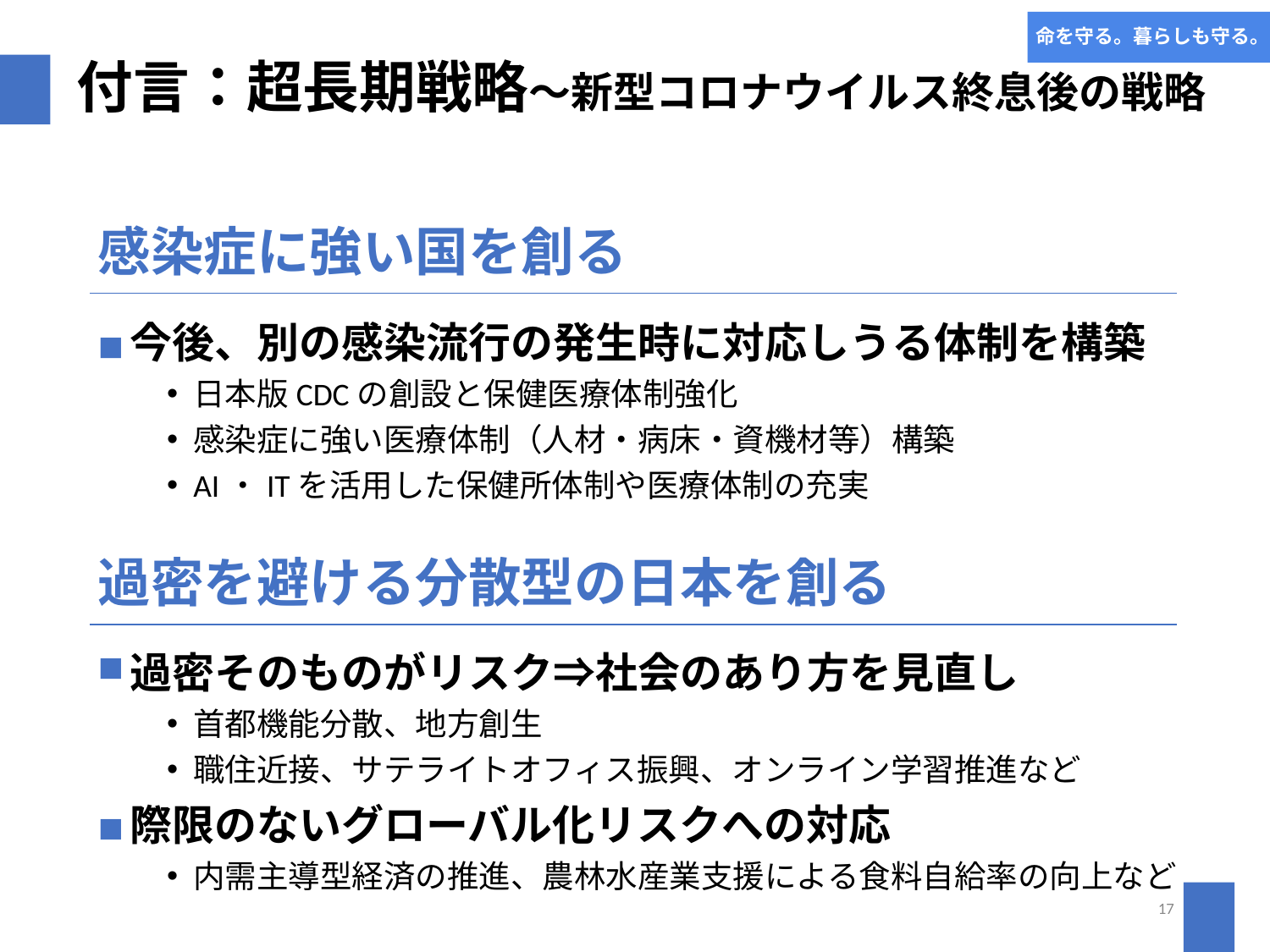

# 命を守る。暮らしも守る。
付言：超長期戦略〜新型コロナウイルス終息後の戦略
感染症に強い国を創る
今後、別の感染流行の発生時に対応しうる体制を構築
日本版CDCの創設と保健医療体制強化
感染症に強い医療体制（人材・病床・資機材等）構築
AI・ITを活用した保健所体制や医療体制の充実
過密を避ける分散型の日本を創る
過密そのものがリスク⇒社会のあり方を見直し
首都機能分散、地方創生
職住近接、サテライトオフィス振興、オンライン学習推進など
際限のないグローバル化リスクへの対応
内需主導型経済の推進、農林水産業支援による食料自給率の向上など
17